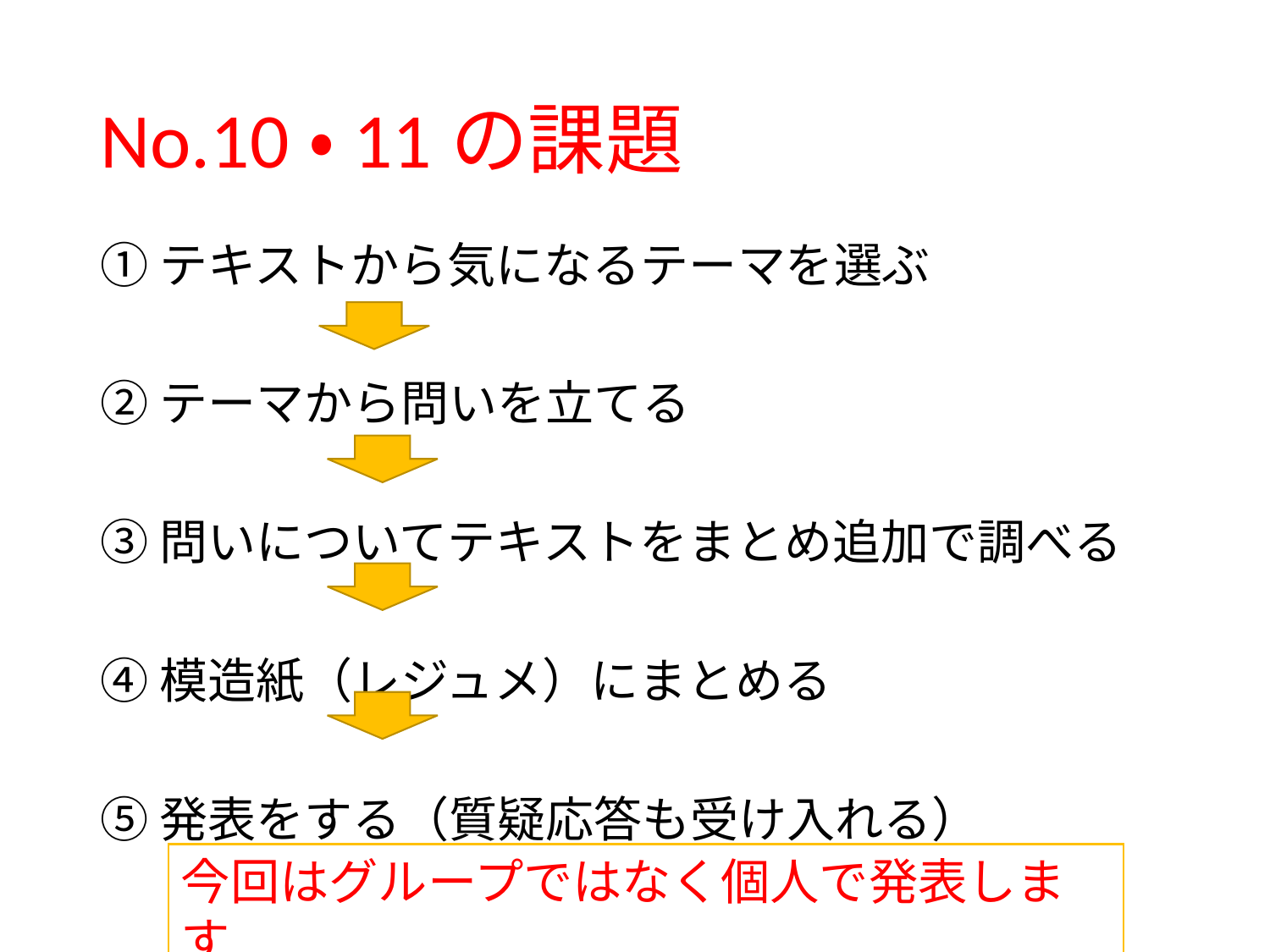

# No.10・11の課題
①テキストから気になるテーマを選ぶ

②テーマから問いを立てる

③問いについてテキストをまとめ追加で調べる

④模造紙（レジュメ）にまとめる

⑤発表をする（質疑応答も受け入れる）

今回はグループではなく個人で発表します